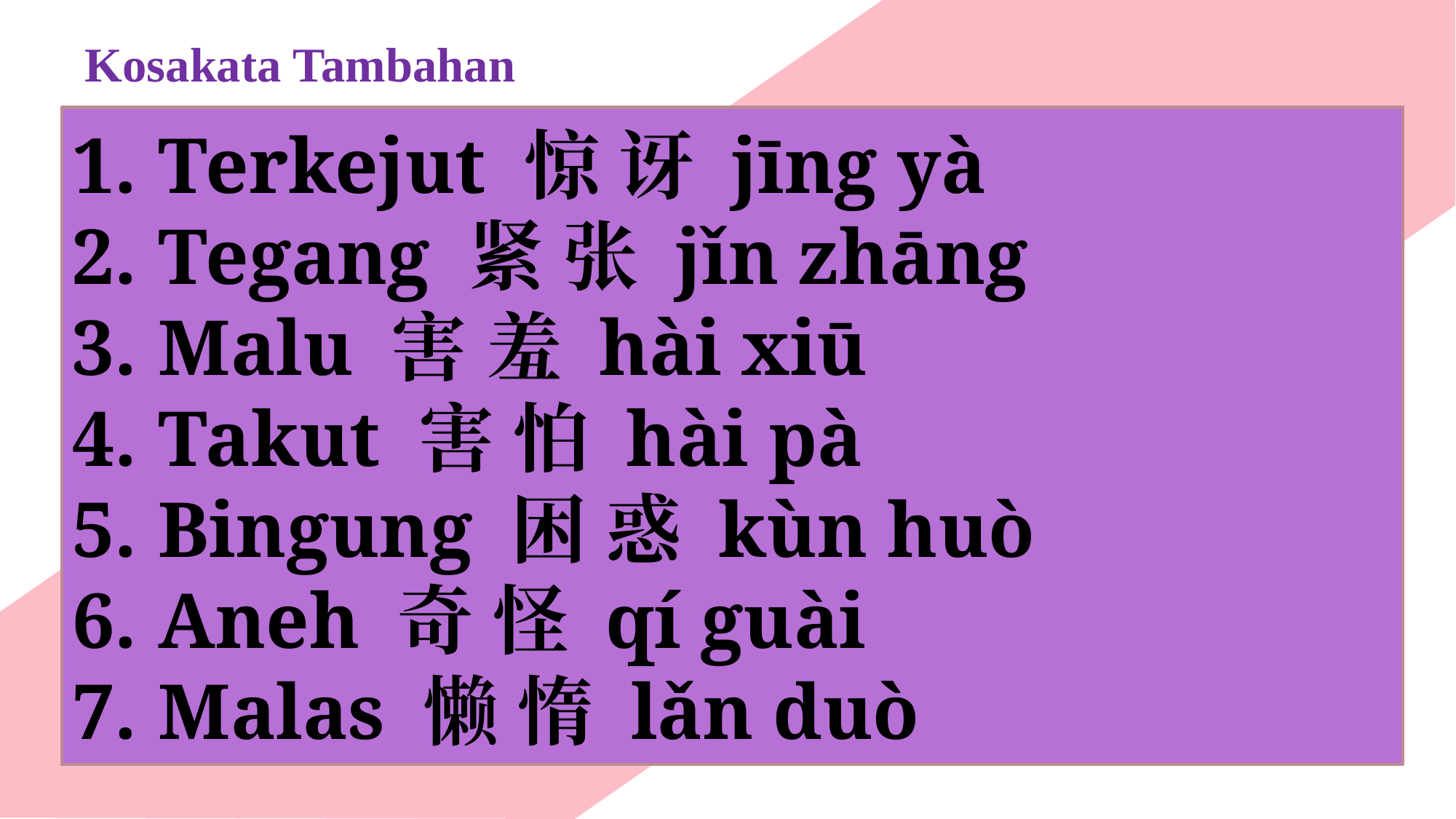

Kosakata Tambahan
Terkejut 惊 讶 jīng yà
Tegang 紧 张 jǐn zhāng
Malu 害 羞 hài xiū
Takut 害 怕 hài pà
Bingung 困 惑 kùn huò
Aneh 奇 怪 qí guài
Malas 懒 惰 lǎn duò